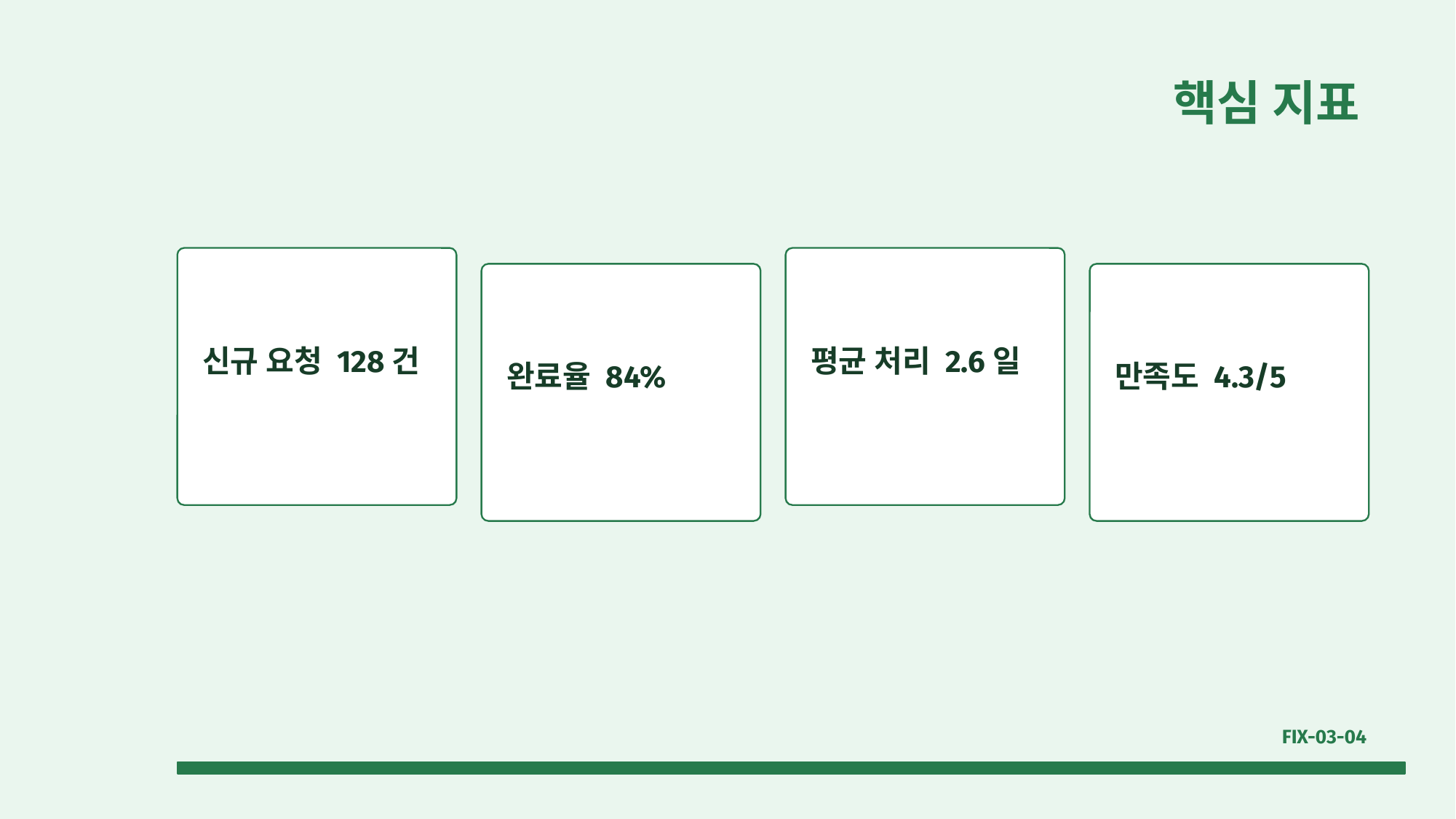

핵심 지표

신규 요청 128건
평균 처리 2.6일
완료율 84%
만족도 4.3/5
FIX-03-04